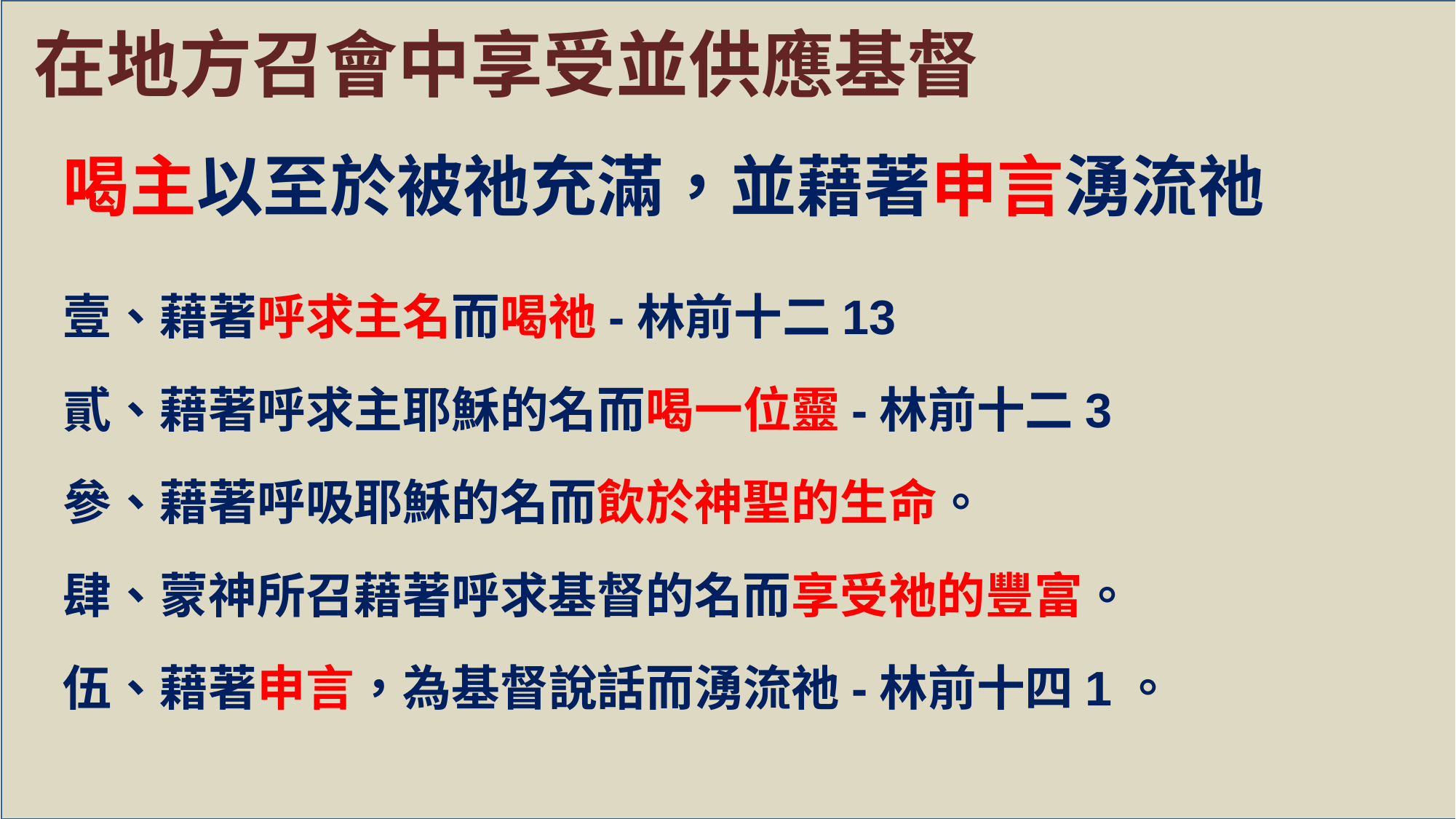

在地方召會中享受並供應基督
喝主以至於被祂充滿，並藉著申言湧流祂
壹、藉著呼求主名而喝祂-林前十二13
貳、藉著呼求主耶穌的名而喝一位靈-林前十二3
參、藉著呼吸耶穌的名而飲於神聖的生命。
肆、蒙神所召藉著呼求基督的名而享受祂的豐富。
伍、藉著申言，為基督說話而湧流祂-林前十四1。